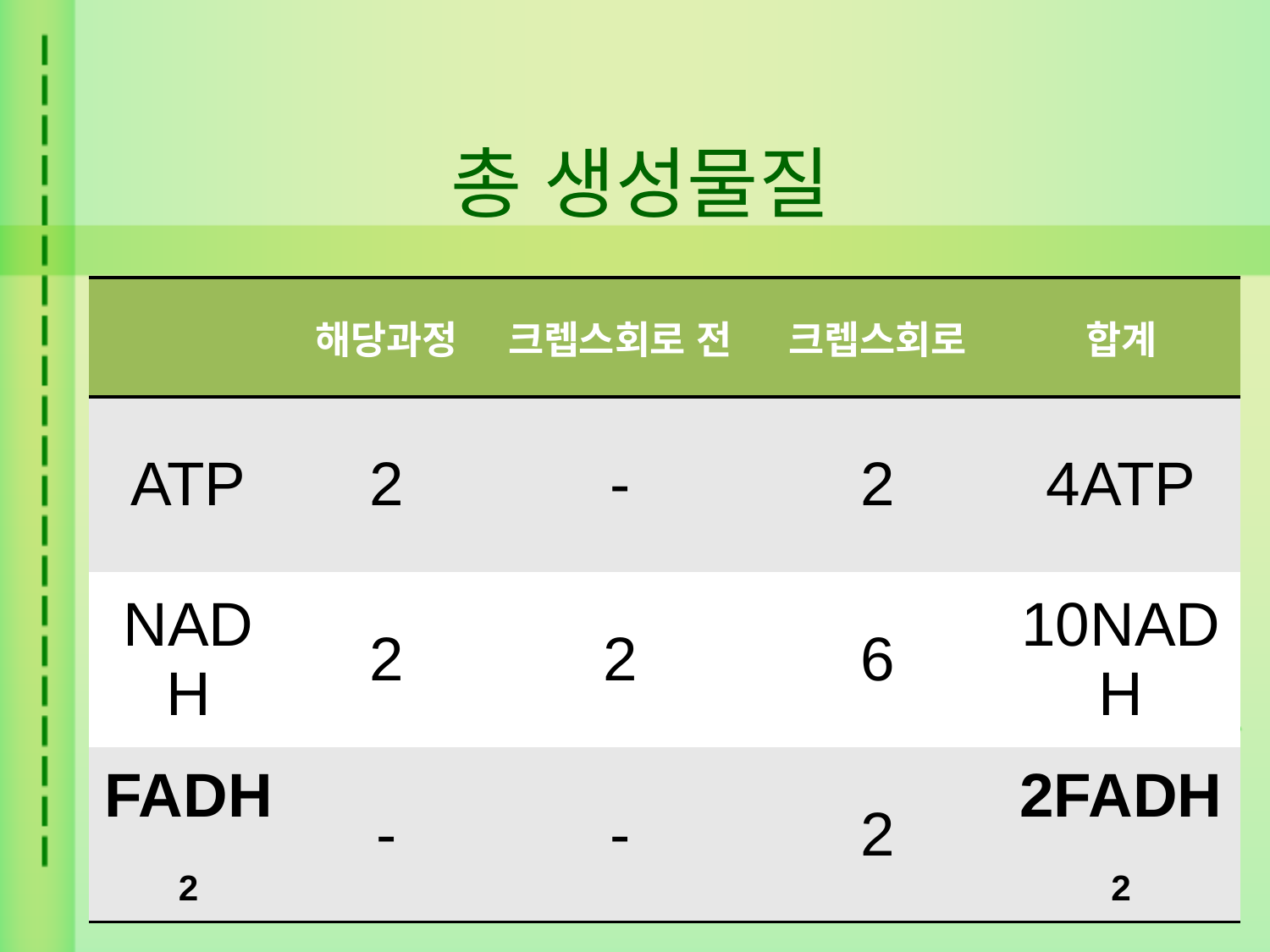

# 총 생성물질
|  | 해당과정 | 크렙스회로 전 | 크렙스회로 | 합계 |
| --- | --- | --- | --- | --- |
| ATP | 2 | - | 2 | 4ATP |
| NADH | 2 | 2 | 6 | 10NADH |
| FADH2 | - | - | 2 | 2FADH2 |